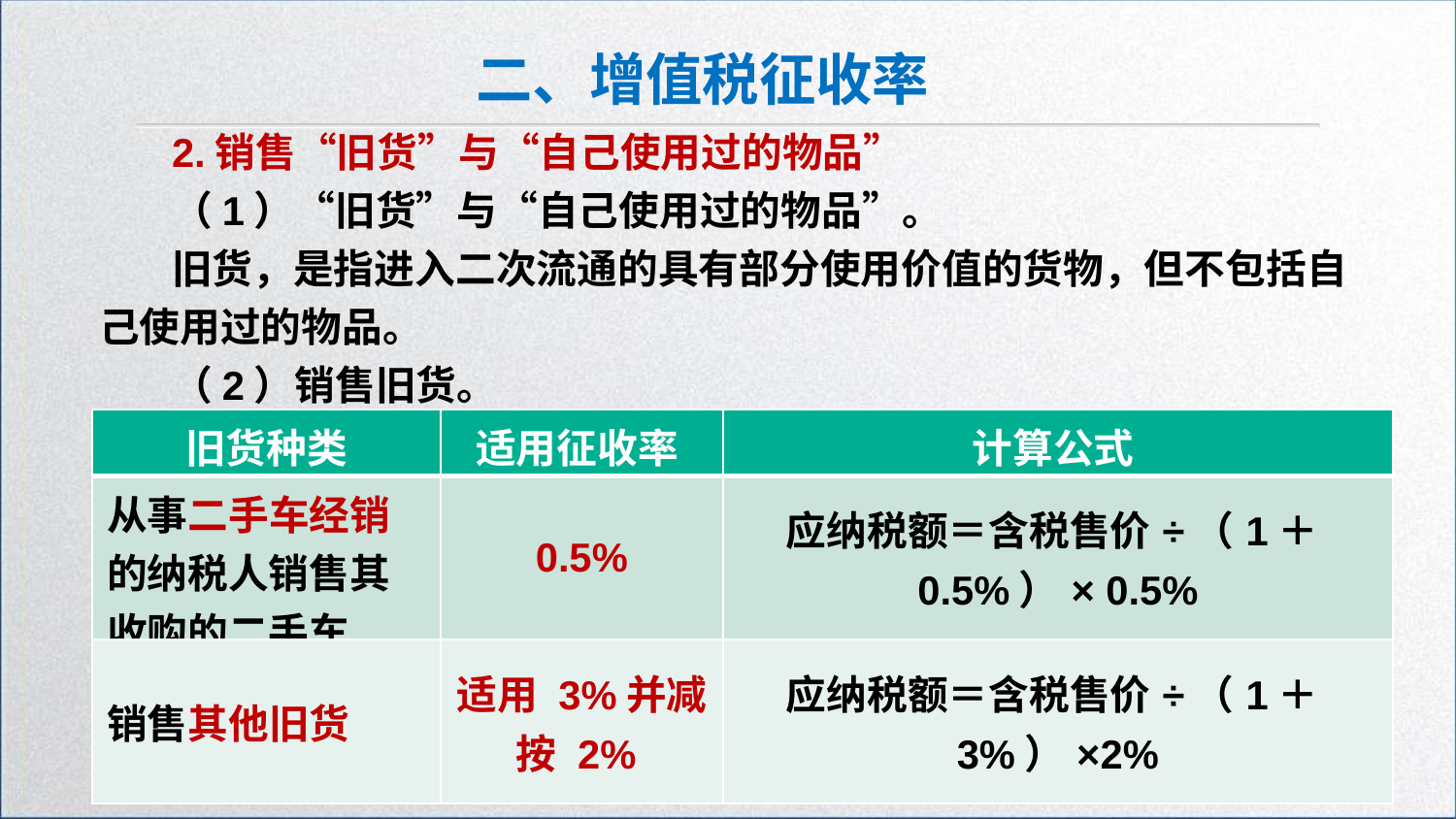

二、增值税征收率
2.销售“旧货”与“自己使用过的物品”
（1）“旧货”与“自己使用过的物品”。
旧货，是指进入二次流通的具有部分使用价值的货物，但不包括自己使用过的物品。
（2）销售旧货。
| 旧货种类 | 适用征收率 | 计算公式 |
| --- | --- | --- |
| 从事二手车经销的纳税人销售其收购的二手车 | 0.5% | 应纳税额＝含税售价÷（1＋0.5%）× 0.5% |
| 销售其他旧货 | 适用 3%并减按 2% | 应纳税额＝含税售价÷（1＋3%）×2% |
149